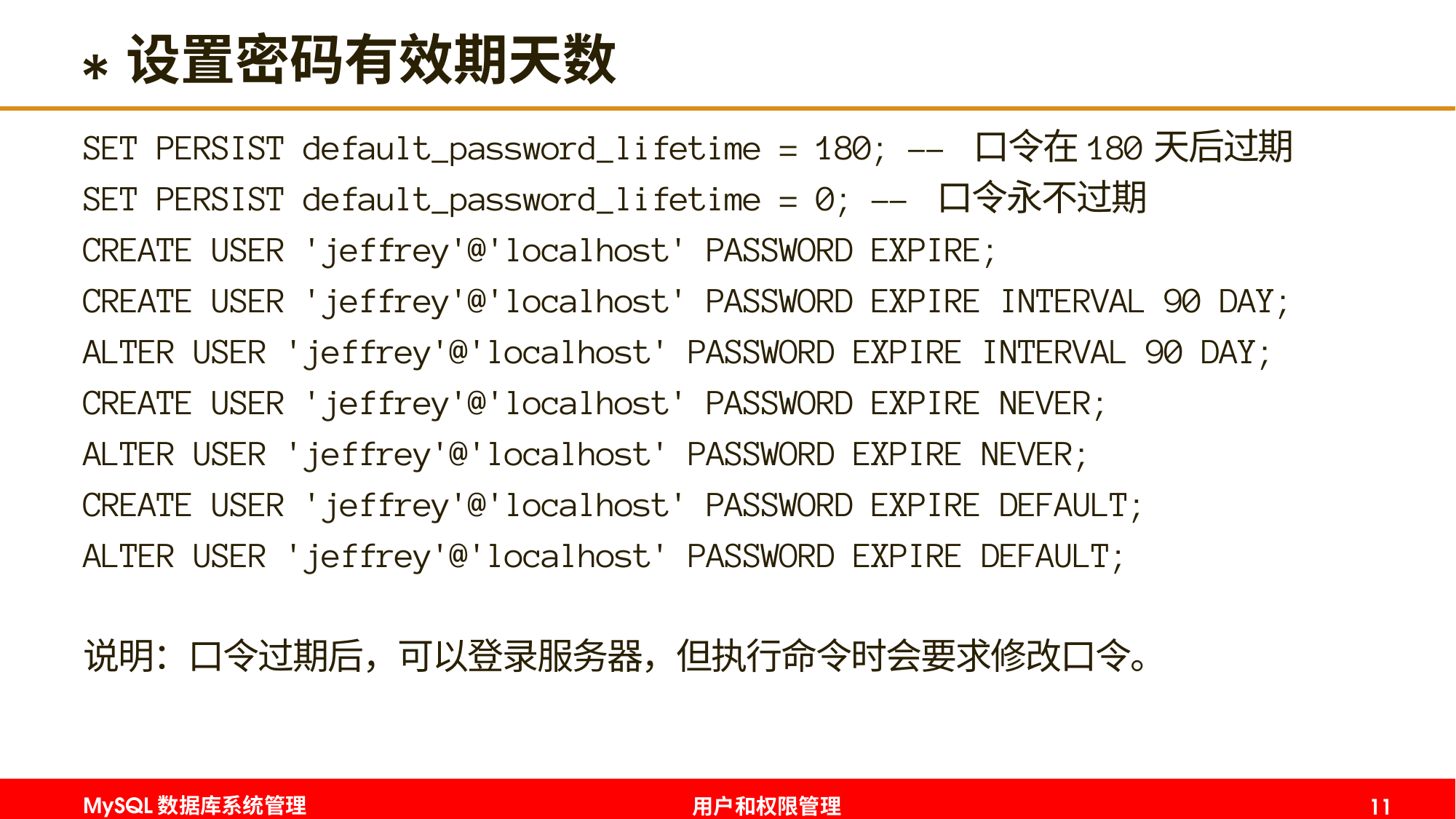

# *设置密码有效期天数
SET PERSIST default_password_lifetime = 180; -- 口令在180天后过期
SET PERSIST default_password_lifetime = 0; -- 口令永不过期
CREATE USER 'jeffrey'@'localhost' PASSWORD EXPIRE;
CREATE USER 'jeffrey'@'localhost' PASSWORD EXPIRE INTERVAL 90 DAY;
ALTER USER 'jeffrey'@'localhost' PASSWORD EXPIRE INTERVAL 90 DAY;
CREATE USER 'jeffrey'@'localhost' PASSWORD EXPIRE NEVER;
ALTER USER 'jeffrey'@'localhost' PASSWORD EXPIRE NEVER;
CREATE USER 'jeffrey'@'localhost' PASSWORD EXPIRE DEFAULT;
ALTER USER 'jeffrey'@'localhost' PASSWORD EXPIRE DEFAULT;

说明：口令过期后，可以登录服务器，但执行命令时会要求修改口令。